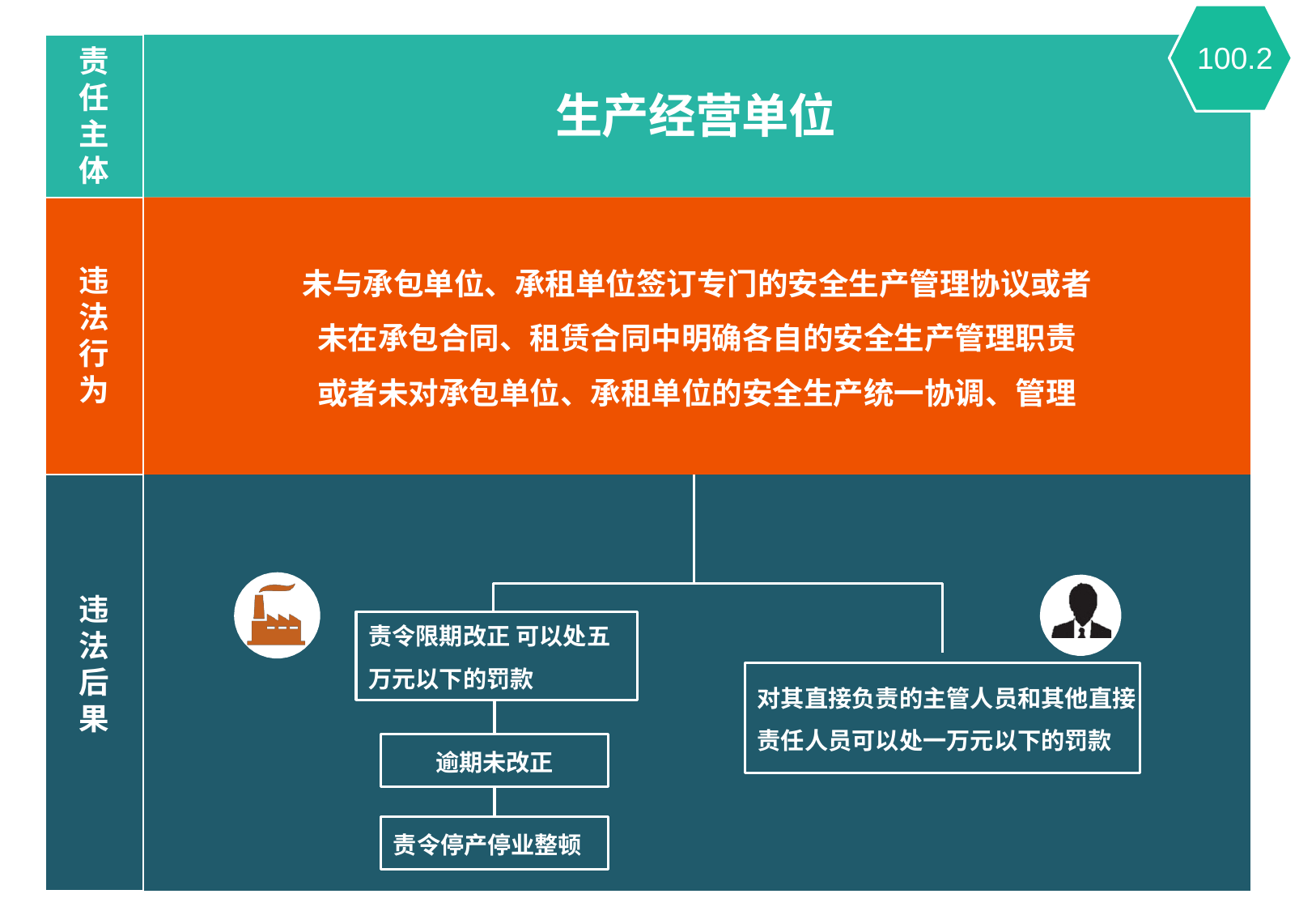

100.2
责 任 主 体
生产经营单位

未与承包单位、承租单位签订专门的安全生产管理协议或者 未在承包合同、租赁合同中明确各自的安全生产管理职责 或者未对承包单位、承租单位的安全生产统一协调、管理
违 法 行 为

违 法 后 果

责令限期改正 可以处五万元以下的罚款

对其直接负责的主管人员和其他直接

责任人员可以处一万元以下的罚款

逾期未改正

责令停产停业整顿